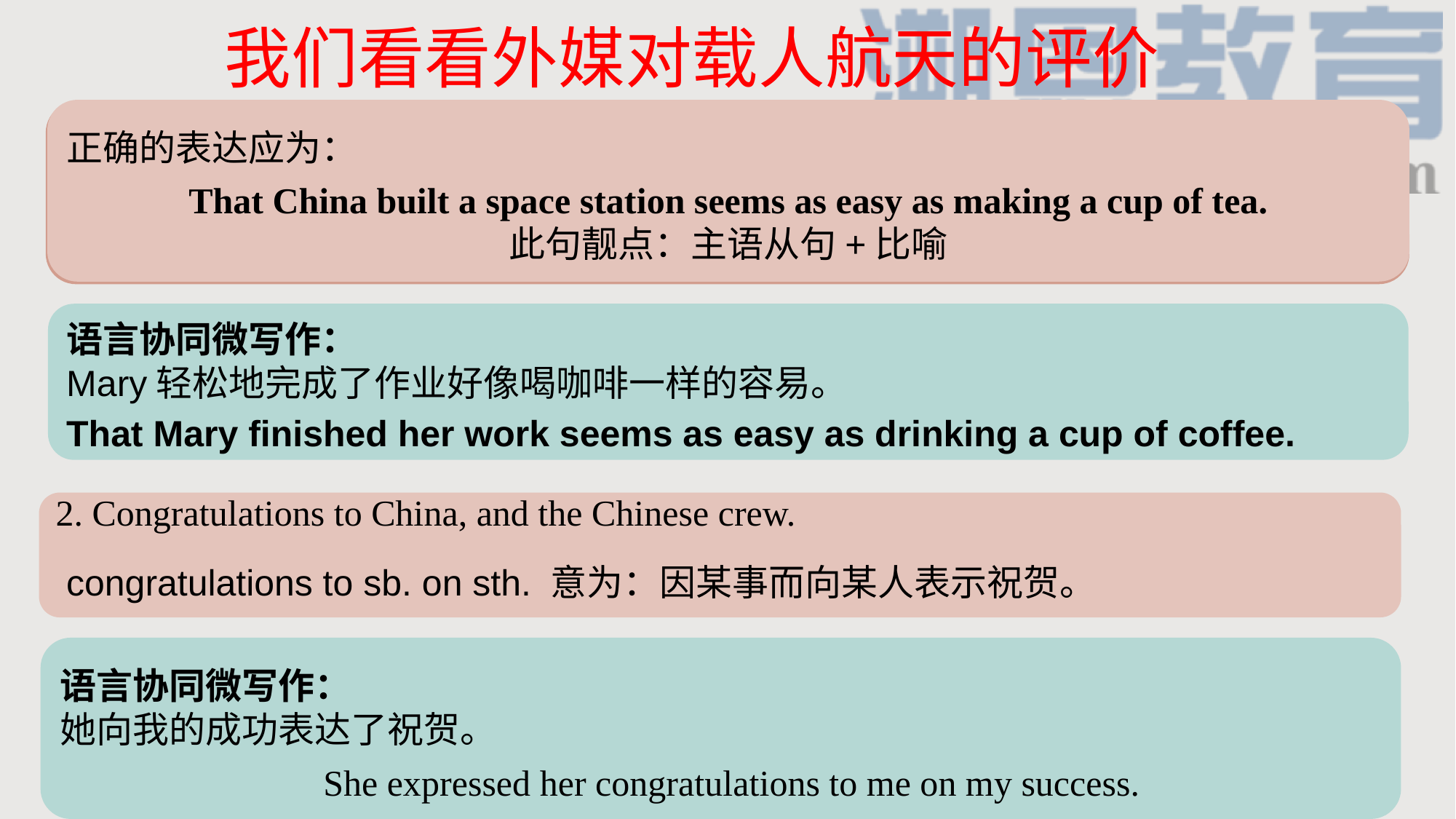

我们看看外媒对载人航天的评价
正确的表达应为：

1. China build a space station seems as easy as making a cup of tea.
中国建设空间站好像泡茶一样轻松。
虽然此句从语法角度来说是错的，但这句看似简单的比喻却写出了外国人对中间航天技术的钦佩和羡慕：中国好样的！
That China built a space station seems as easy as making a cup of tea.
此句靓点：主语从句+比喻

语言协同微写作：
Mary轻松地完成了作业好像喝咖啡一样的容易。

That Mary finished her work seems as easy as drinking a cup of coffee.
2. Congratulations to China, and the Chinese crew.

congratulations to sb. on sth. 意为：因某事而向某人表示祝贺。
语言协同微写作：
她向我的成功表达了祝贺。

She expressed her congratulations to me on my success.